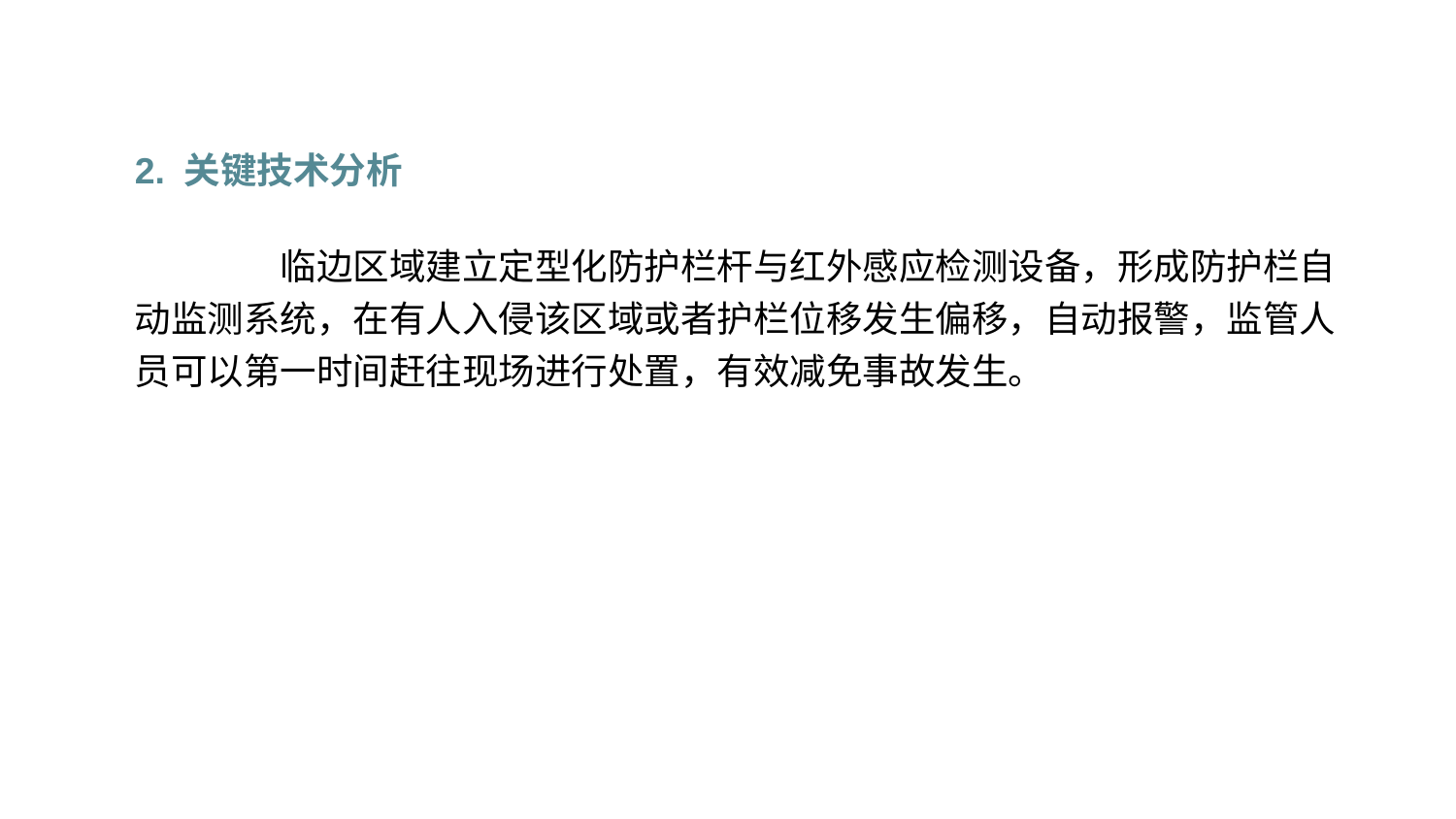

2. 关键技术分析

	临边区域建立定型化防护栏杆与红外感应检测设备，形成防护栏自动监测系统，在有人入侵该区域或者护栏位移发生偏移，自动报警，监管人员可以第一时间赶往现场进行处置，有效减免事故发生。